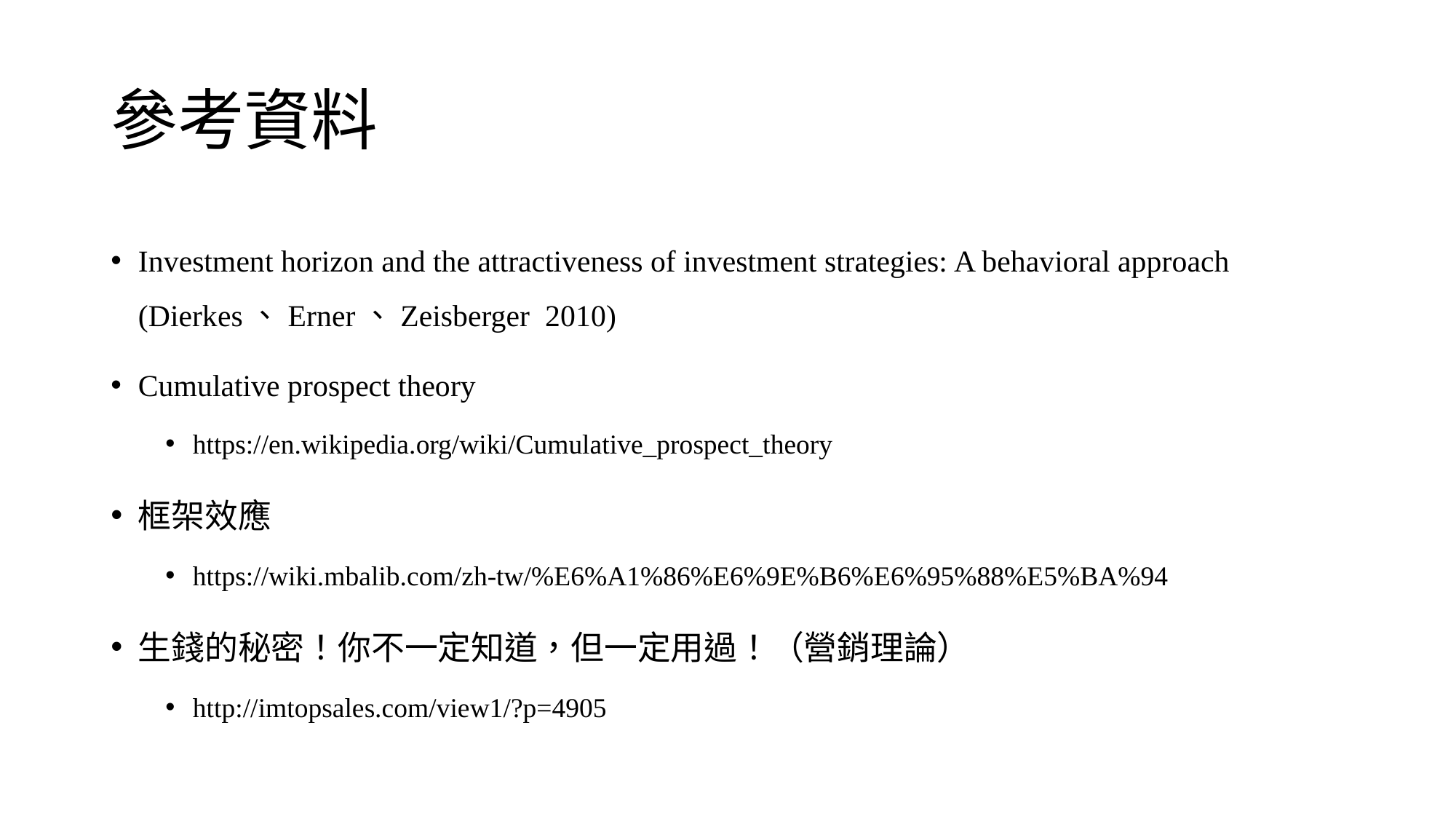

# 參考資料
Investment horizon and the attractiveness of investment strategies: A behavioral approach    (Dierkes、Erner、Zeisberger  2010)
Cumulative prospect theory
https://en.wikipedia.org/wiki/Cumulative_prospect_theory
框架效應
https://wiki.mbalib.com/zh-tw/%E6%A1%86%E6%9E%B6%E6%95%88%E5%BA%94
生錢的秘密！你不一定知道，但一定用過！（營銷理論）
http://imtopsales.com/view1/?p=4905